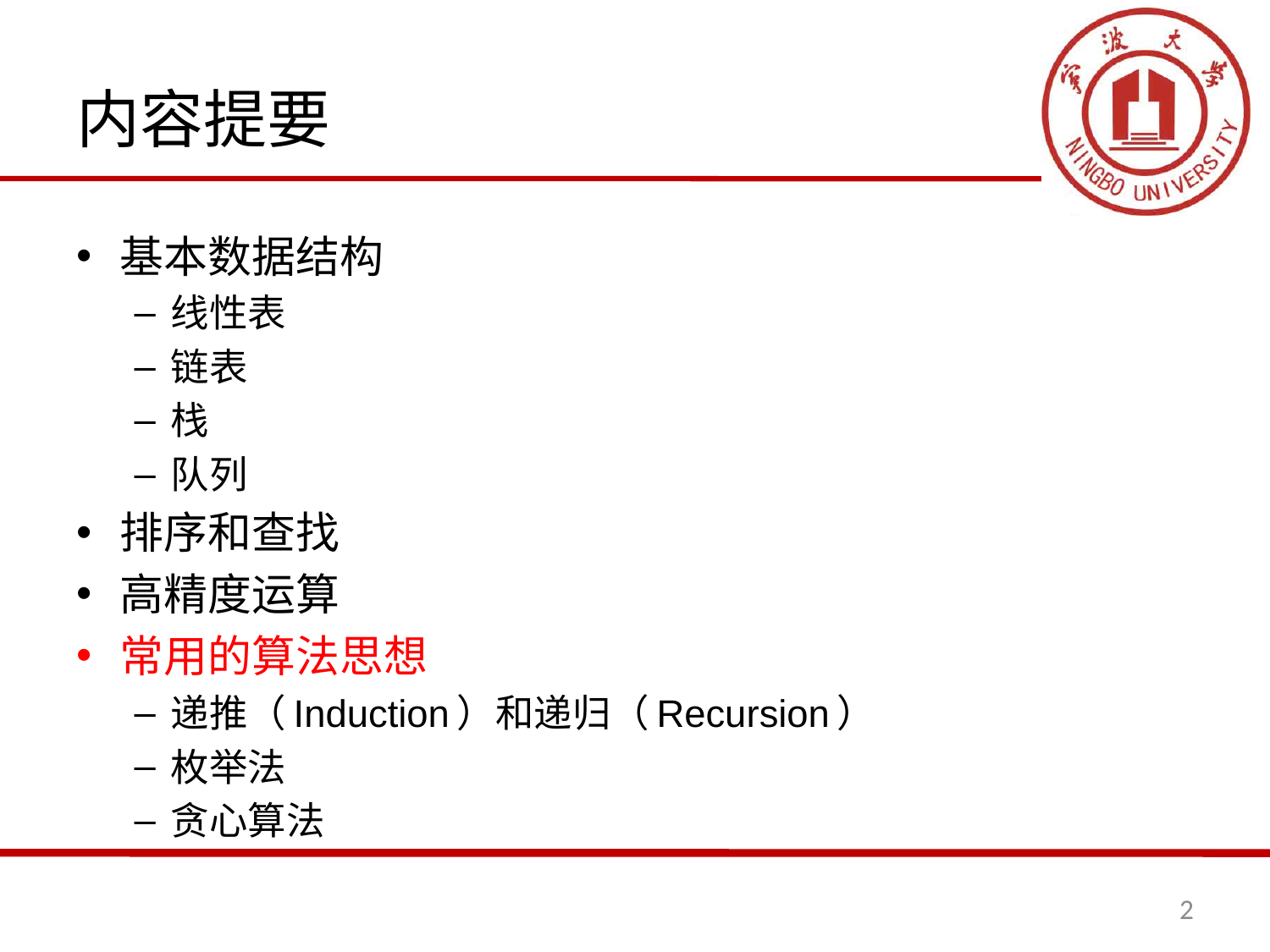

# 内容提要
基本数据结构
线性表
链表
栈
队列
排序和查找
高精度运算
常用的算法思想
递推（Induction）和递归（Recursion）
枚举法
贪心算法
2